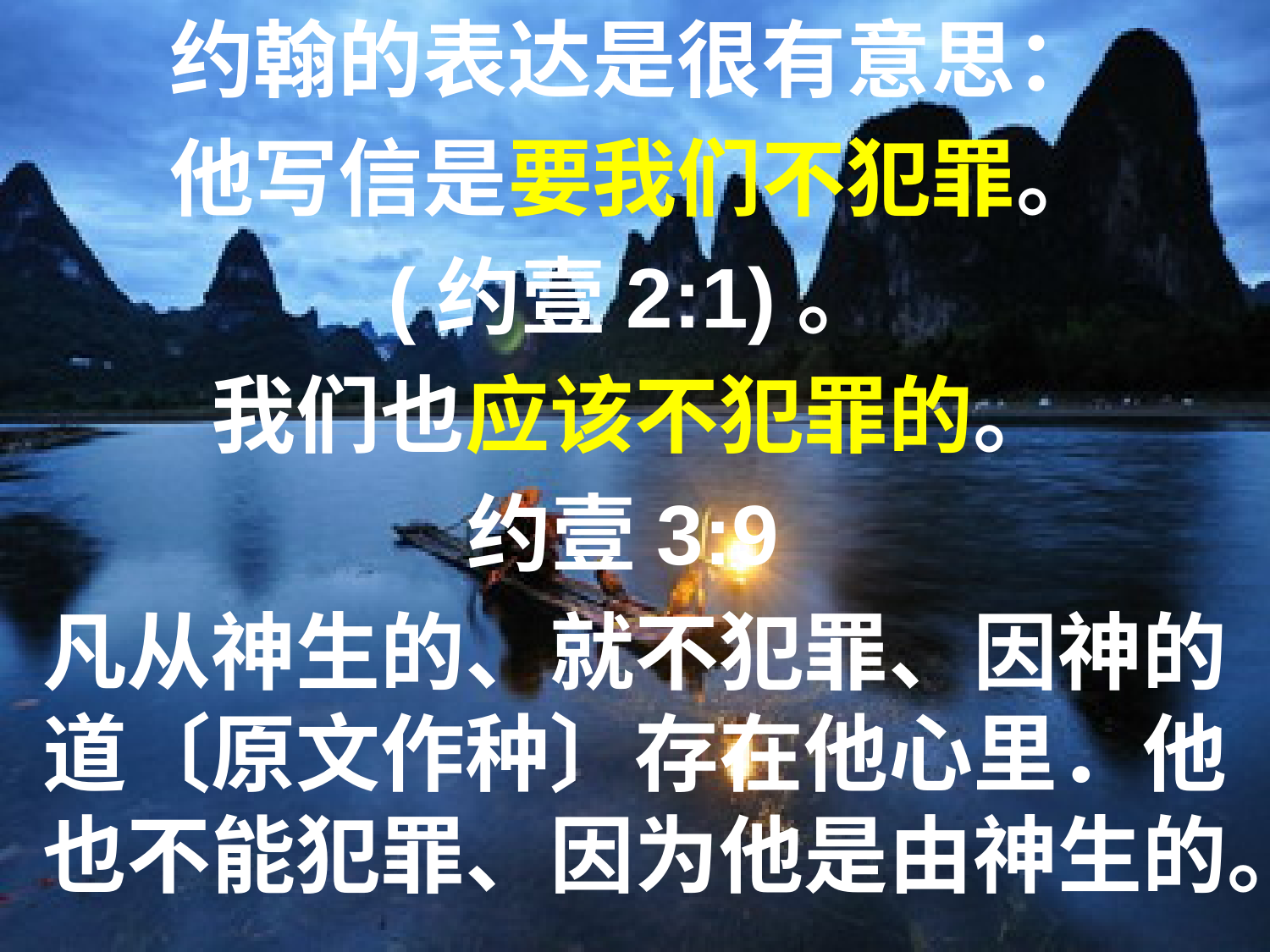

约翰的表达是很有意思：
他写信是要我们不犯罪。
(约壹2:1)。
我们也应该不犯罪的。
约壹3:9
凡从神生的、就不犯罪、因神的道〔原文作种〕存在他心里．他也不能犯罪、因为他是由神生的。